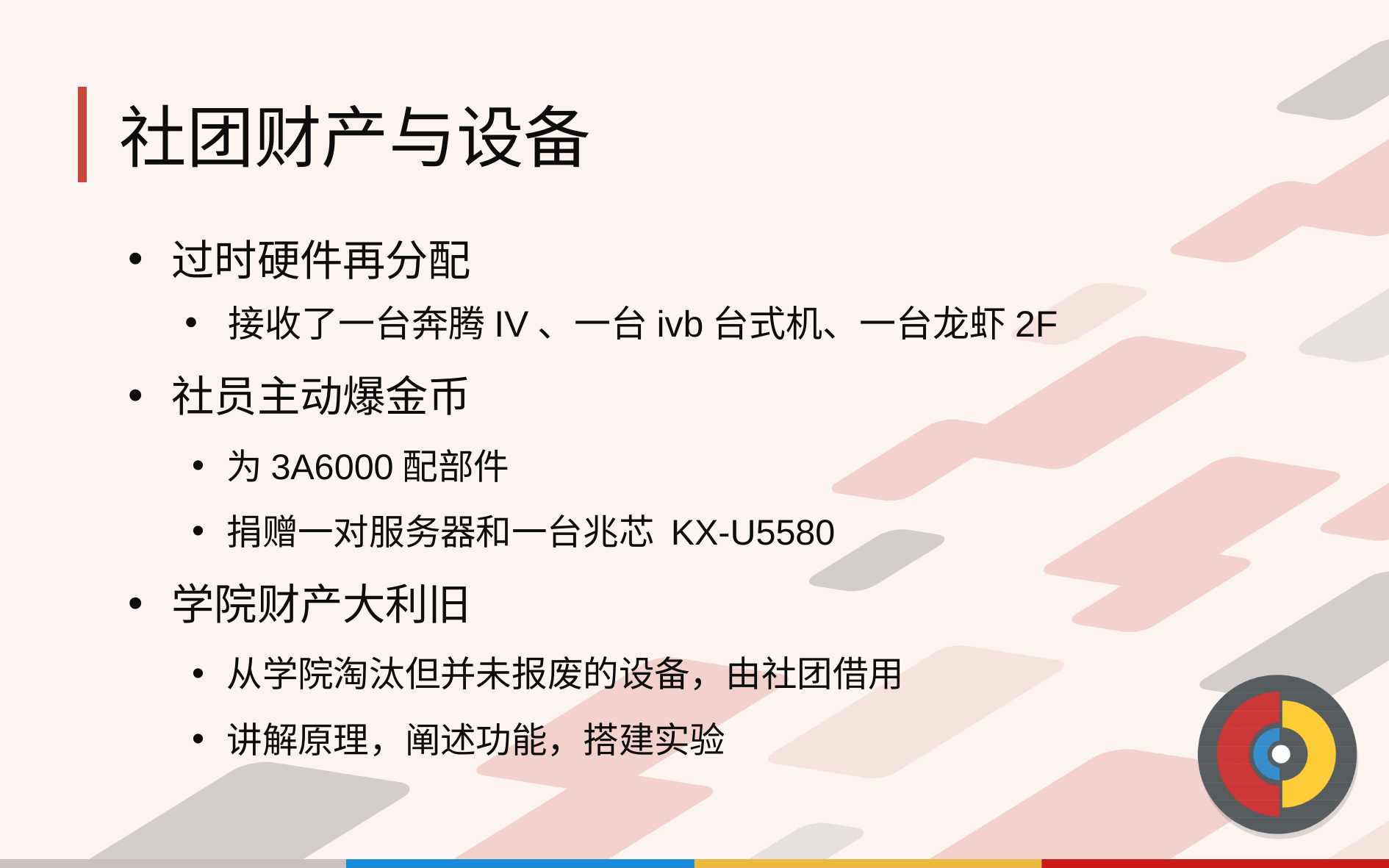

# 社团财产与设备
过时硬件再分配
接收了一台奔腾IV、一台ivb台式机、一台龙虾2F
社员主动爆金币
为3A6000配部件
捐赠一对服务器和一台兆芯 KX-U5580
学院财产大利旧
从学院淘汰但并未报废的设备，由社团借用
讲解原理，阐述功能，搭建实验